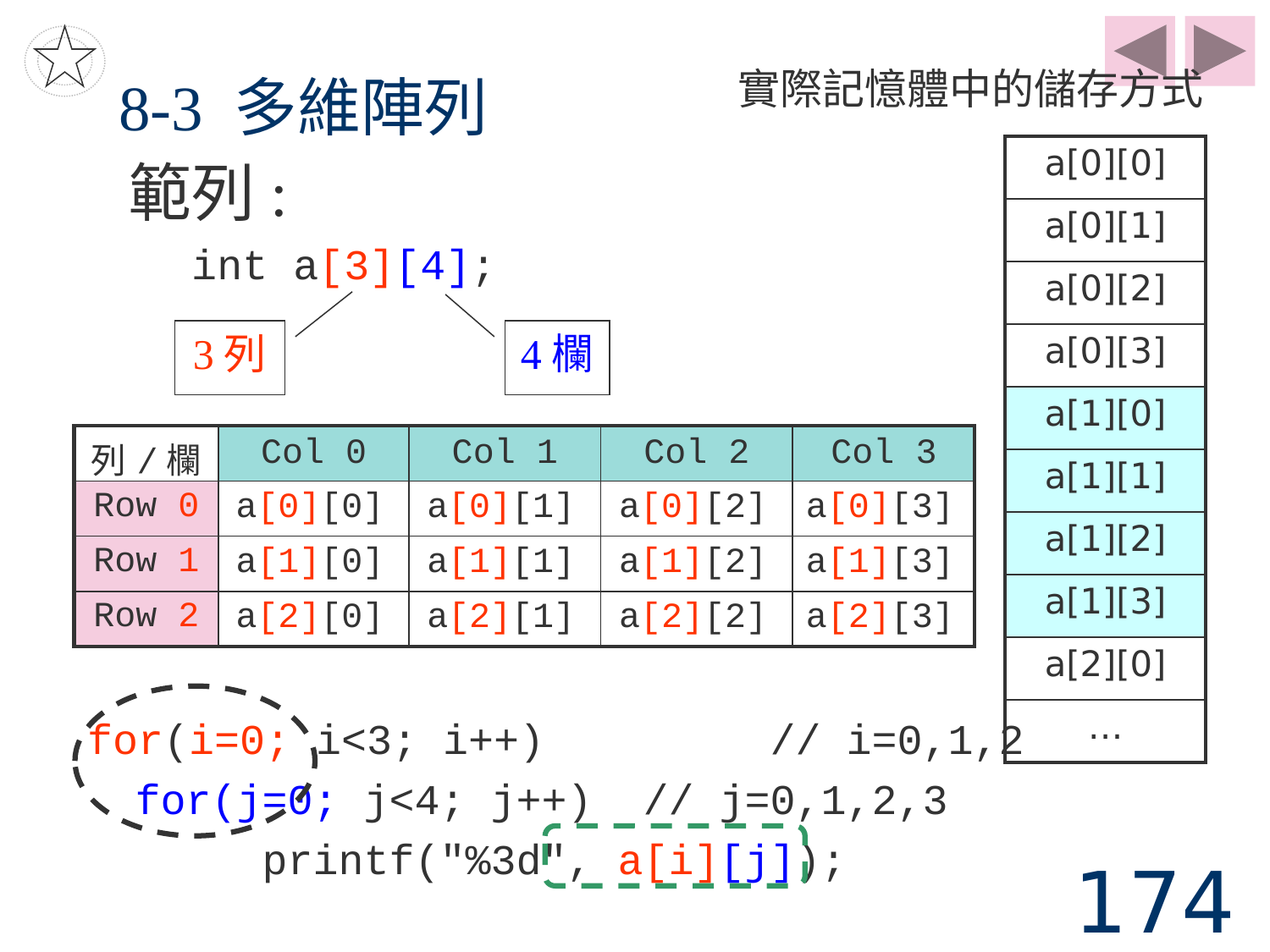

# 8-3 多維陣列
實際記憶體中的儲存方式
| a[0][0] |
| --- |
| a[0][1] |
| a[0][2] |
| a[0][3] |
| a[1][0] |
| a[1][1] |
| a[1][2] |
| a[1][3] |
| a[2][0] |
| … |
範列:
int a[3][4];
3列
4欄
| 列/欄 | Col 0 | Col 1 | Col 2 | Col 3 |
| --- | --- | --- | --- | --- |
| Row 0 |  |  |  |  |
| Row 1 |  |  |  |  |
| Row 2 |  |  |  |  |
| a[0][0] | a[0][1] | a[0][2] | a[0][3] |
| --- | --- | --- | --- |
| a[1][0] | a[1][1] | a[1][2] | a[1][3] |
| a[2][0] | a[2][1] | a[2][2] | a[2][3] |

for(i=0; i<3; i++)		// i=0,1,2
	for(j=0; j<4; j++) 	// j=0,1,2,3
		printf("%3d", a[i][j]);

174